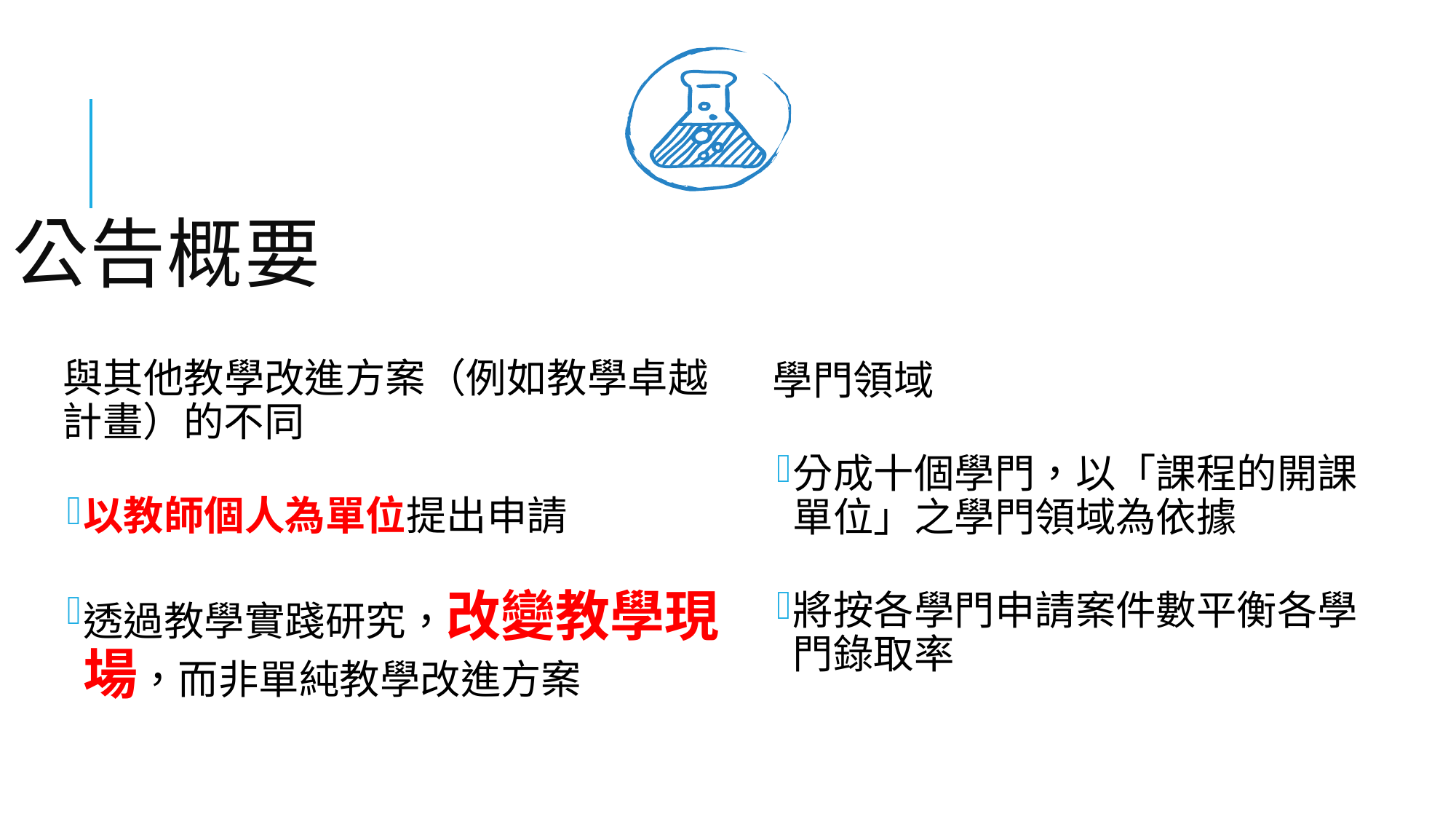

# 公告概要
與其他教學改進方案（例如教學卓越計畫）的不同

以教師個人為單位提出申請
透過教學實踐研究，改變教學現場，而非單純教學改進方案
學門領域

分成十個學門，以「課程的開課單位」之學門領域為依據
將按各學門申請案件數平衡各學門錄取率